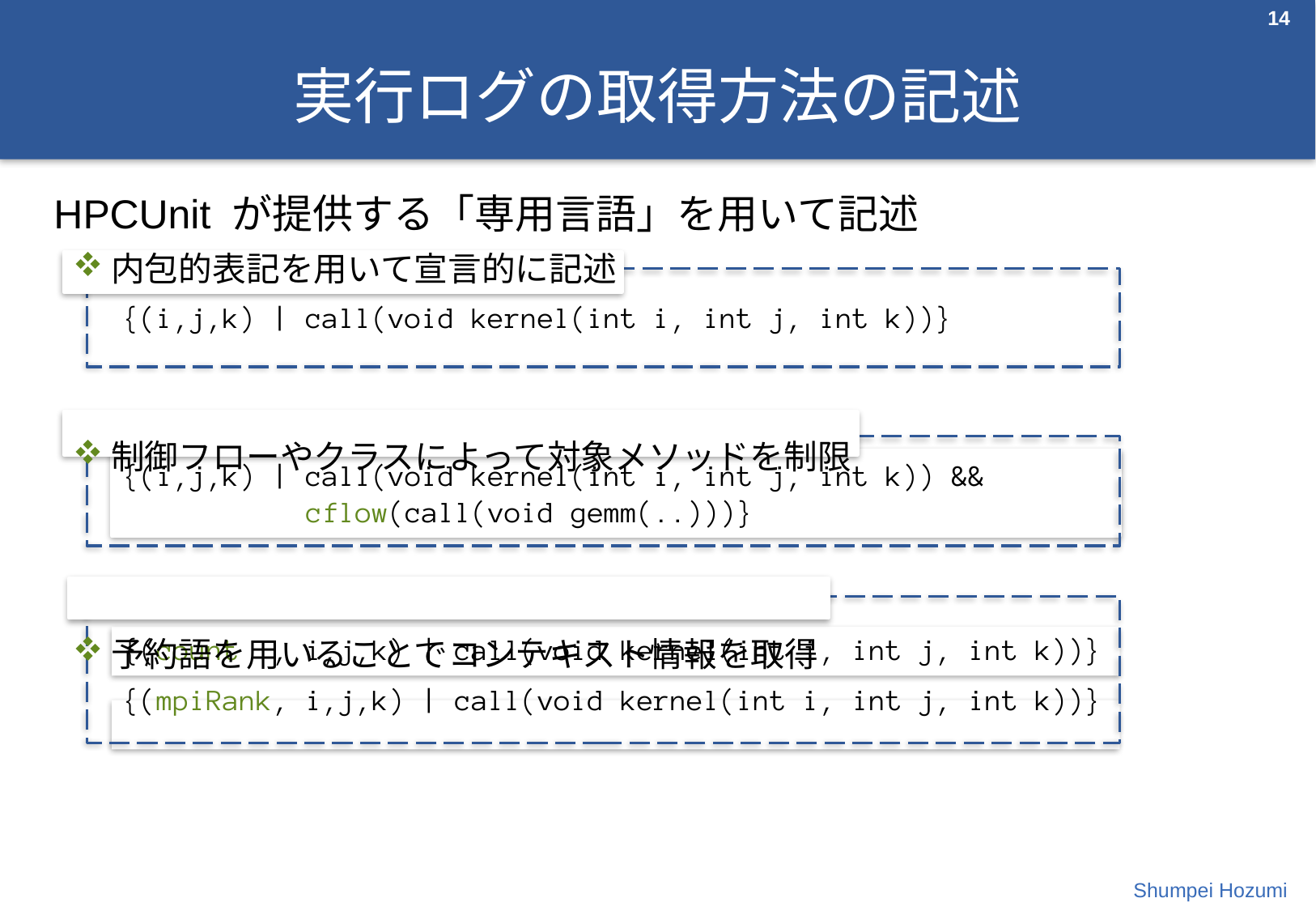

14
# 実行ログの取得方法の記述
HPCUnit が提供する「専用言語」を用いて記述
内包的表記を用いて宣言的に記述

制御フローやクラスによって対象メソッドを制限

予約語を用いることでコンテキスト情報を取得

{(i,j,k) | call(void kernel(int i, int j, int k))}

{(i,j,k) | call(void kernel(int i, int j, int k)) &&
           cflow(call(void gemm(..)))}

{(count  , i,j,k) | call(void kernel(int i, int j, int k))}
{(mpiRank, i,j,k) | call(void kernel(int i, int j, int k))}

Shumpei Hozumi